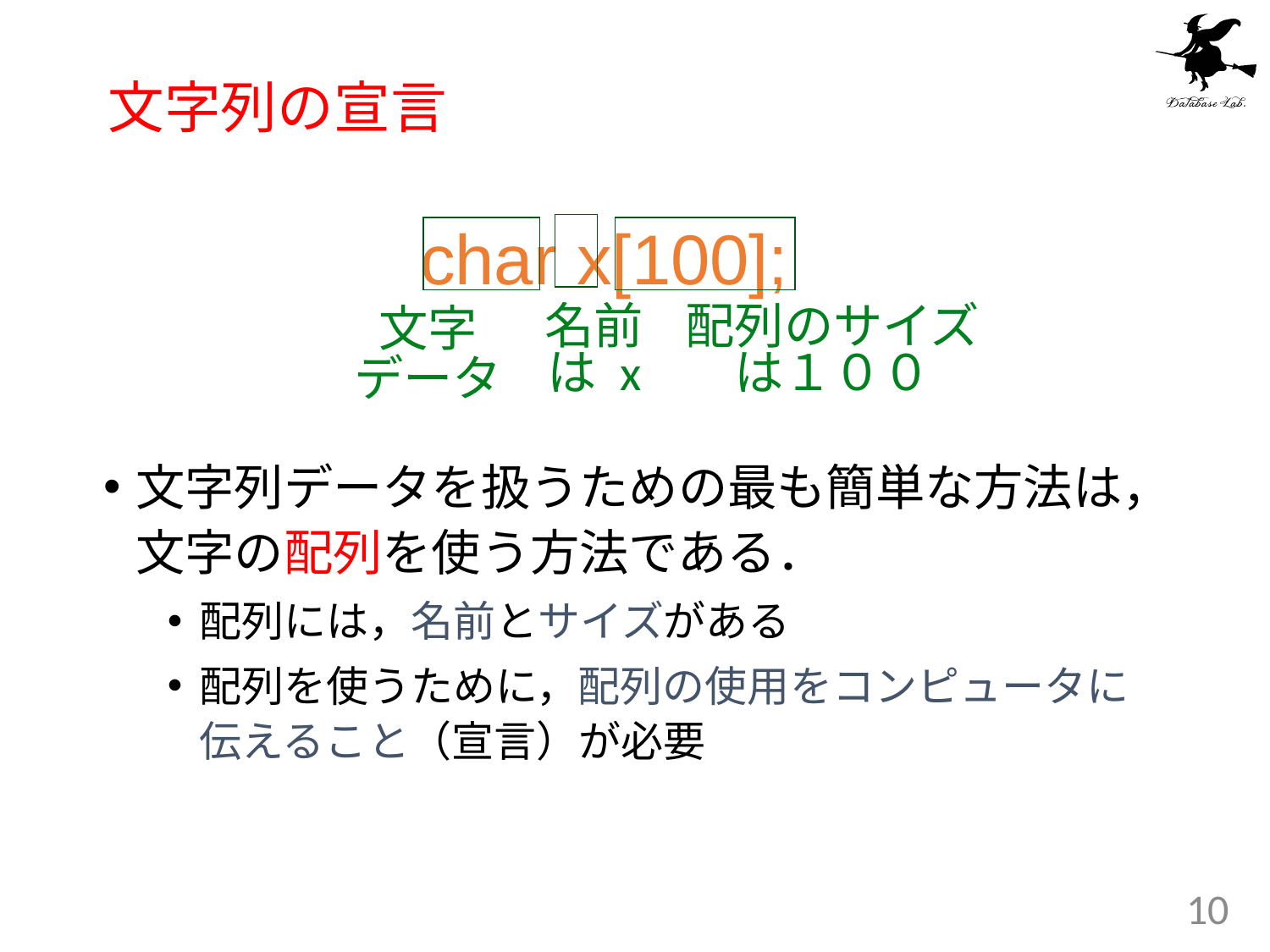

# 文字列の宣言
char x[100];

文字
データ
名前
は x
配列のサイズ
は１００
文字列データを扱うための最も簡単な方法は，文字の配列を使う方法である．
配列には，名前とサイズがある
配列を使うために，配列の使用をコンピュータに伝えること（宣言）が必要

10